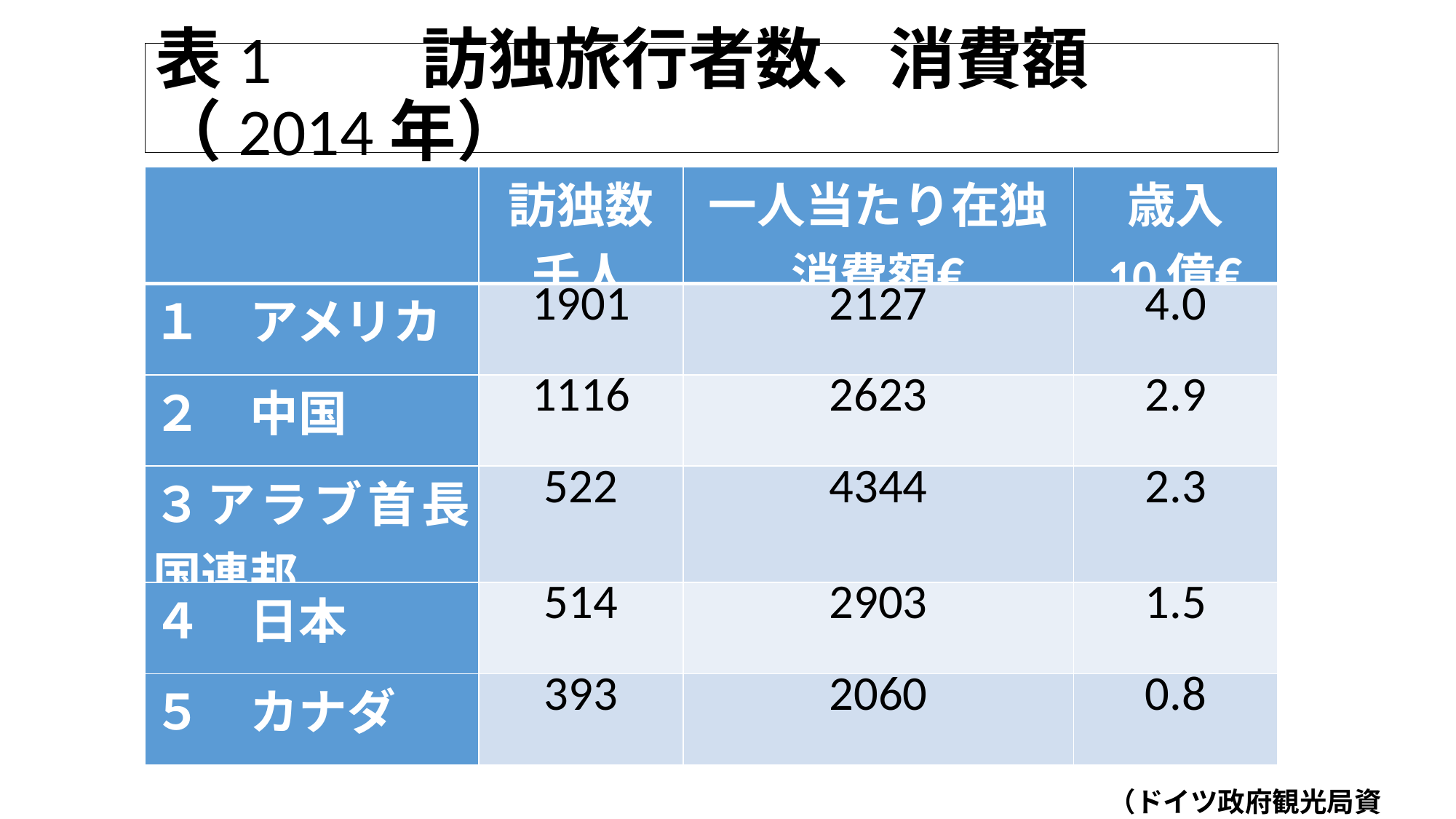

# 表1　　訪独旅行者数、消費額（2014年）
|  | 訪独数千人 | 一人当たり在独消費額€ | 歳入 10億€ |
| --- | --- | --- | --- |
| １　アメリカ | 1901 | 2127 | 4.0 |
| ２　中国 | 1116 | 2623 | 2.9 |
| ３アラブ首長国連邦 | 522 | 4344 | 2.3 |
| ４　日本 | 514 | 2903 | 1.5 |
| ５　カナダ | 393 | 2060 | 0.8 |

（ドイツ政府観光局資料）